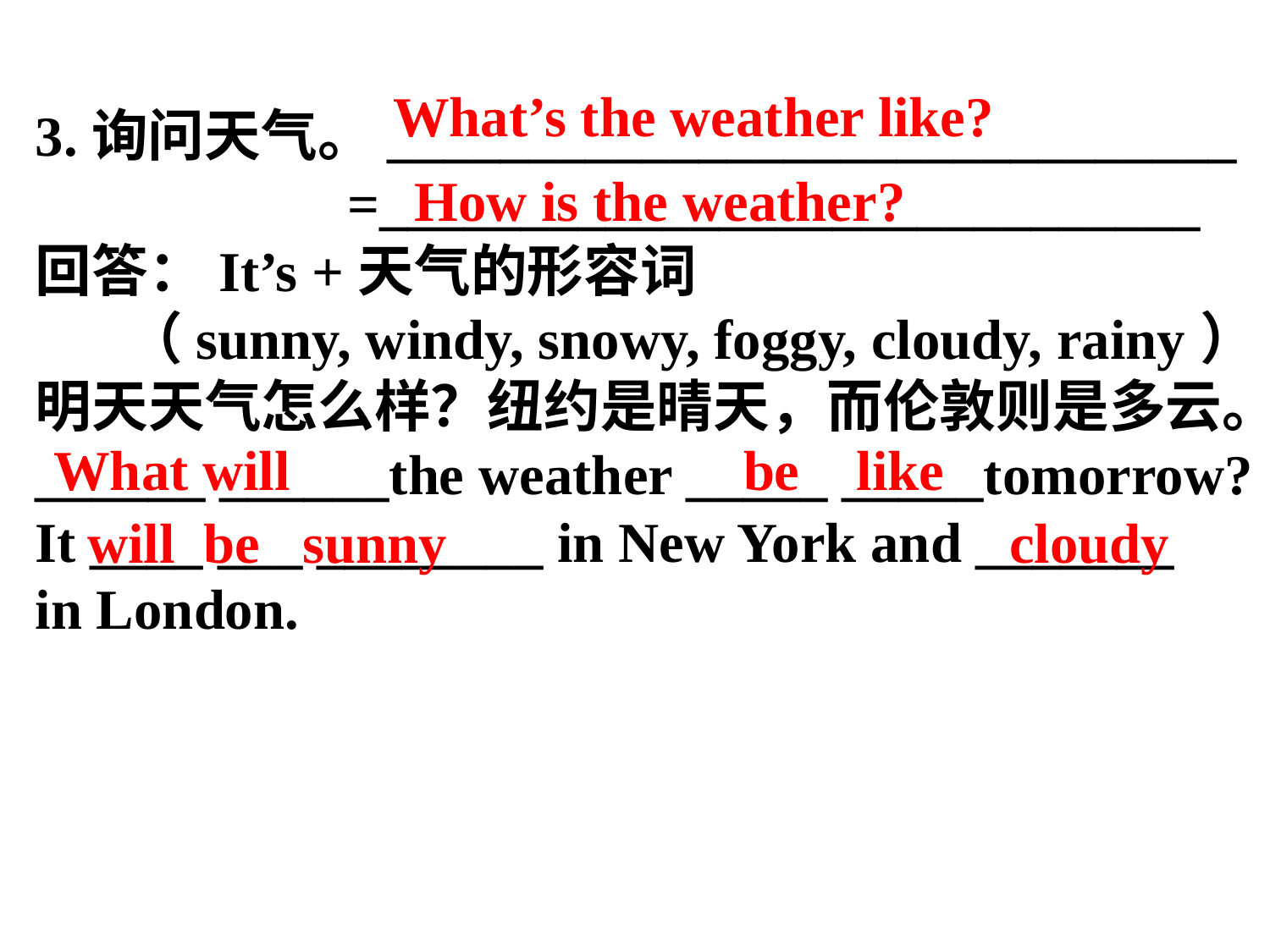

What’s the weather like?
3.询问天气。______________________________
                      =_____________________________
回答：It’s +天气的形容词
      （sunny, windy, snowy, foggy, cloudy, rainy）
明天天气怎么样？纽约是晴天，而伦敦则是多云。
______ ______the weather _____ _____tomorrow?
It ____ ___ ________ in New York and _______
in London.
How is the weather?
What will                                be    like
will  be   sunny                                cloudy